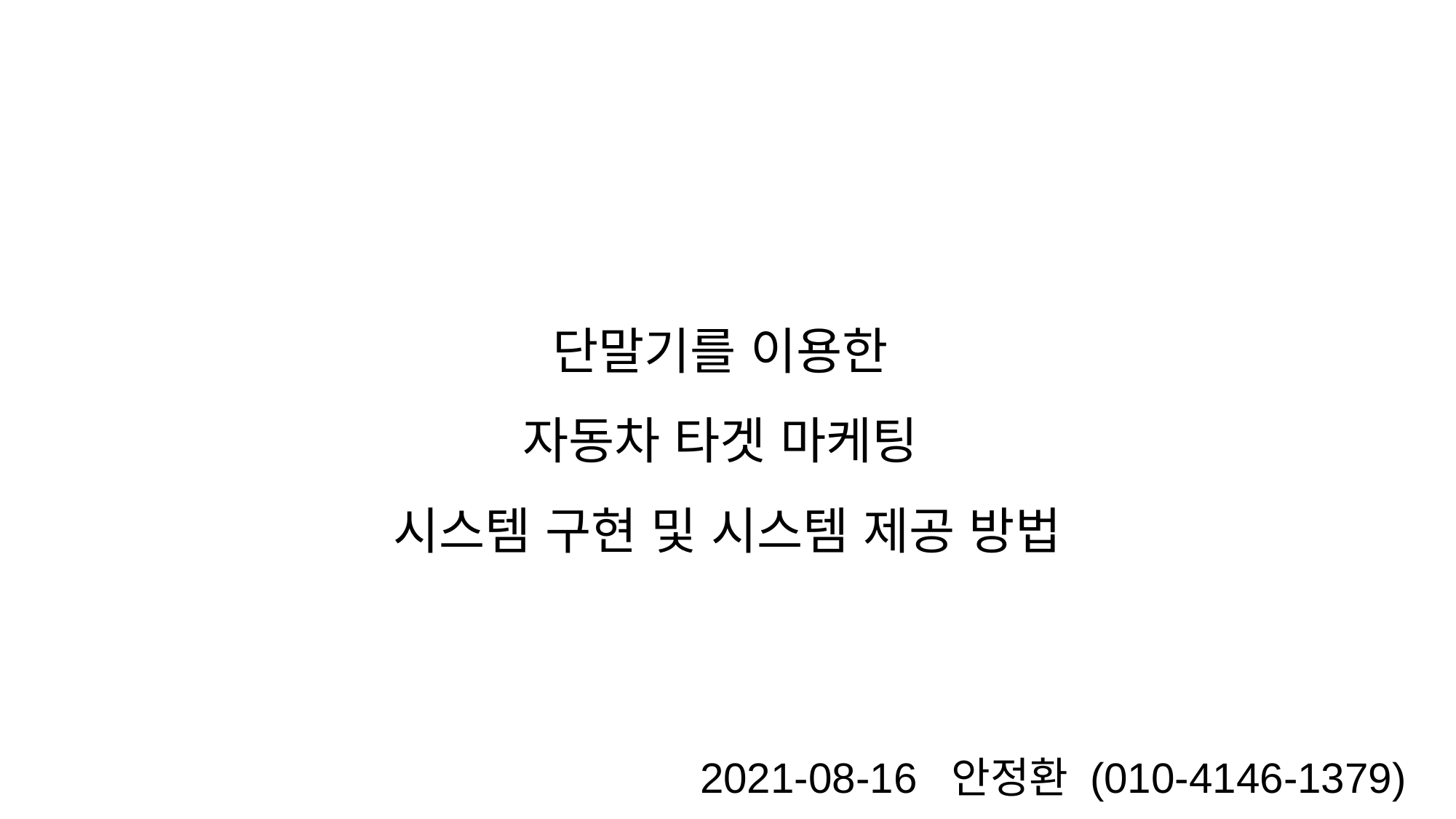

# 단말기를 이용한 자동차 타겟 마케팅 시스템 구현 및 시스템 제공 방법
2021-08-16  안정환 (010-4146-1379)